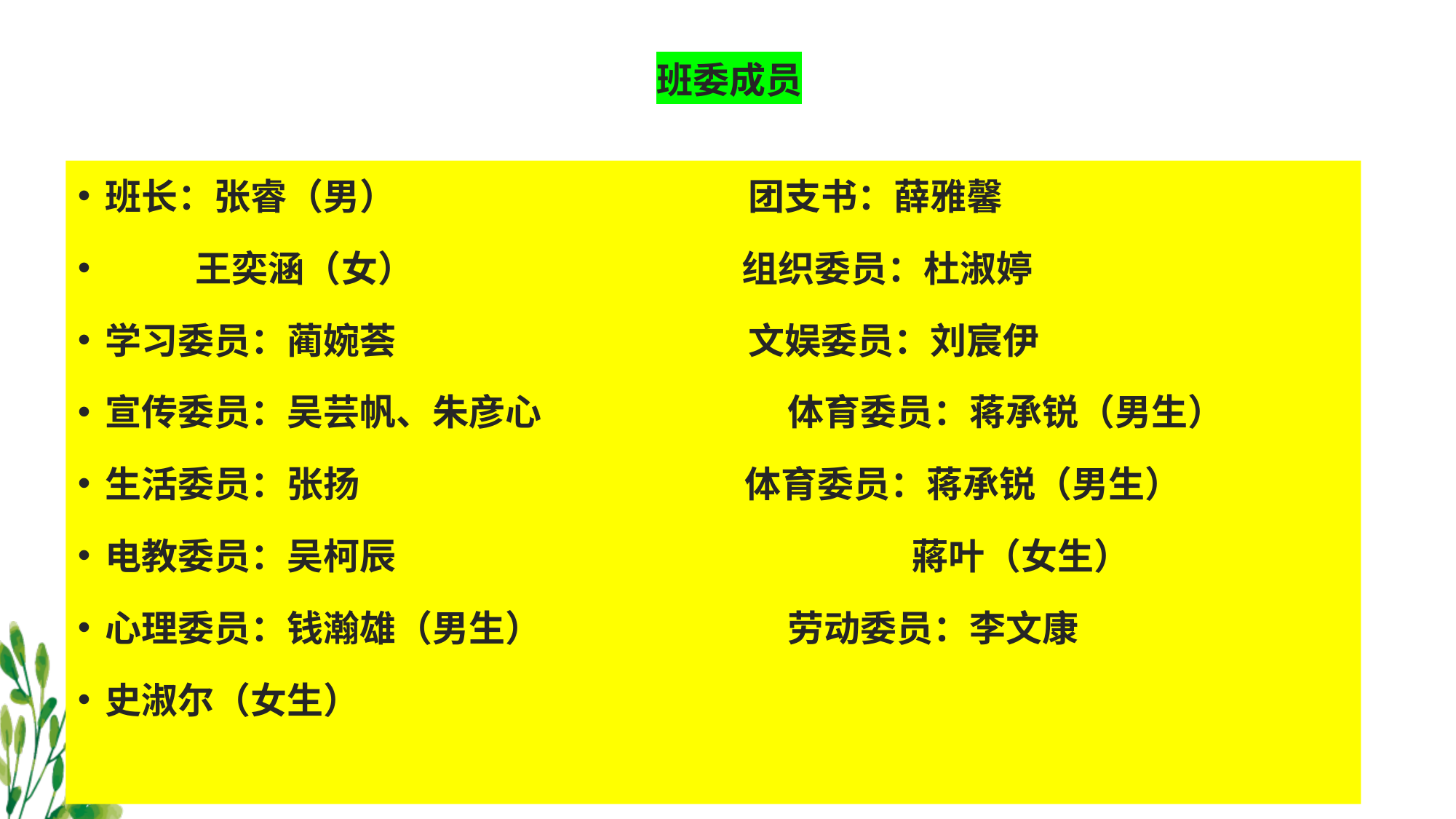

# 班委成员
班长：张睿（男）                                           团支书：薛雅馨
          王奕涵（女）                                        组织委员：杜淑婷
学习委员：蔺婉荟                                           文娱委员：刘宸伊
宣传委员：吴芸帆、朱彦心                              体育委员：蒋承锐（男生）
生活委员：张扬                                               体育委员：蒋承锐（男生）
电教委员：吴柯辰                                                               蔣叶（女生）
心理委员：钱瀚雄（男生）                              劳动委员：李文康
史淑尔（女生）